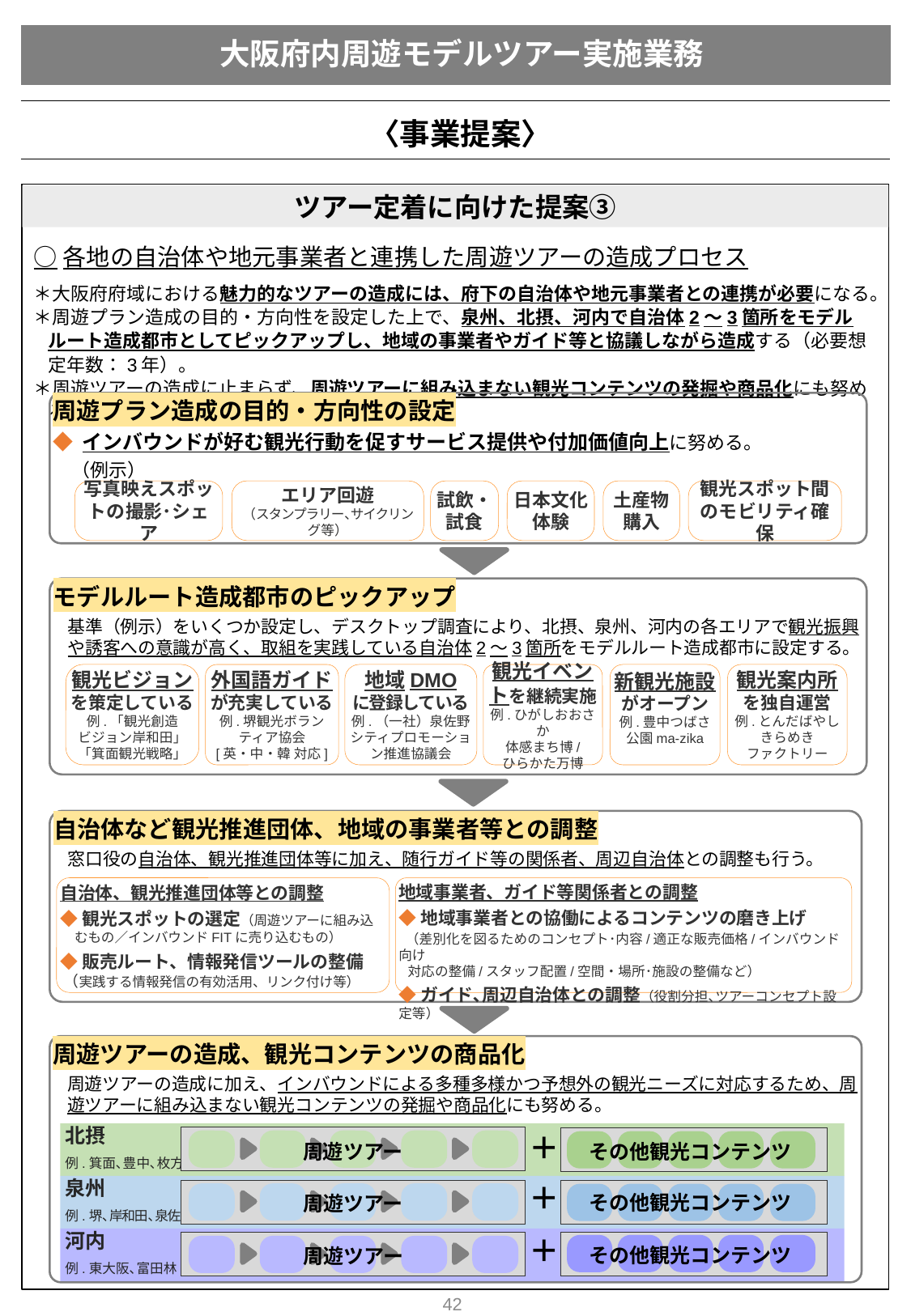

# 大阪府内周遊モデルツアー実施業務
〈事業提案〉

○各地の自治体や地元事業者と連携した周遊ツアーの造成プロセス
＊大阪府府域における魅力的なツアーの造成には、府下の自治体や地元事業者との連携が必要になる。
＊周遊プラン造成の目的・方向性を設定した上で、泉州、北摂、河内で自治体2～3箇所をモデルルート造成都市としてピックアップし、地域の事業者やガイド等と協議しながら造成する（必要想定年数：3年）。
＊周遊ツアーの造成に止まらず、周遊ツアーに組み込まない観光コンテンツの発掘や商品化にも努める。

ツアー定着に向けた提案③
周遊プラン造成の目的・方向性の設定
◆ インバウンドが好む観光行動を促すサービス提供や付加価値向上に努める。
　（例示）

エリア回遊
（スタンプラリー､サイクリング等）
試飲・
試食
日本文化体験
土産物
購入
観光スポット間のモビリティ確保
写真映えスポットの撮影･シェア

モデルルート造成都市のピックアップ
基準（例示）をいくつか設定し、デスクトップ調査により、北摂、泉州、河内の各エリアで観光振興や誘客への意識が高く、取組を実践している自治体2～3箇所をモデルルート造成都市に設定する。

観光ビジョン
を策定している
例.「観光創造
ビジョン岸和田」
「箕面観光戦略」
外国語ガイド
が充実している
例.堺観光ボランティア協会
[英・中・韓 対応]
地域DMO
に登録している
例.（一社）泉佐野シティプロモーション推進協議会
観光イベントを継続実施
例.ひがしおおさか
体感まち博/
ひらかた万博
新観光施設
がオープン
例.豊中つばさ
公園ma-zika

観光案内所を独自運営
例.とんだばやし
きらめき
ファクトリー

自治体など観光推進団体、地域の事業者等との調整
窓口役の自治体、観光推進団体等に加え、随行ガイド等の関係者、周辺自治体との調整も行う。

自治体、観光推進団体等との調整
◆観光スポットの選定（周遊ツアーに組み込むもの／インバウンドFITに売り込むもの）
◆販売ルート、情報発信ツールの整備
 （実践する情報発信の有効活用、リンク付け等）
地域事業者、ガイド等関係者との調整
◆地域事業者との協働によるコンテンツの磨き上げ
  （差別化を図るためのコンセプト･内容/適正な販売価格/インバウンド向け
   対応の整備/スタッフ配置/空間・場所･施設の整備など）
◆ガイド､周辺自治体との調整（役割分担､ツアーコンセプト設定等）

周遊ツアーの造成、観光コンテンツの商品化
周遊ツアーの造成に加え、インバウンドによる多種多様かつ予想外の観光ニーズに対応するため、周遊ツアーに組み込まない観光コンテンツの発掘や商品化にも努める。
北摂
例.箕面､豊中､枚方

＋
周遊ツアー
その他観光コンテンツ
泉州
例.堺､岸和田､泉佐野

＋
その他観光コンテンツ
周遊ツアー
河内
例.東大阪､富田林

＋
その他観光コンテンツ
周遊ツアー
42